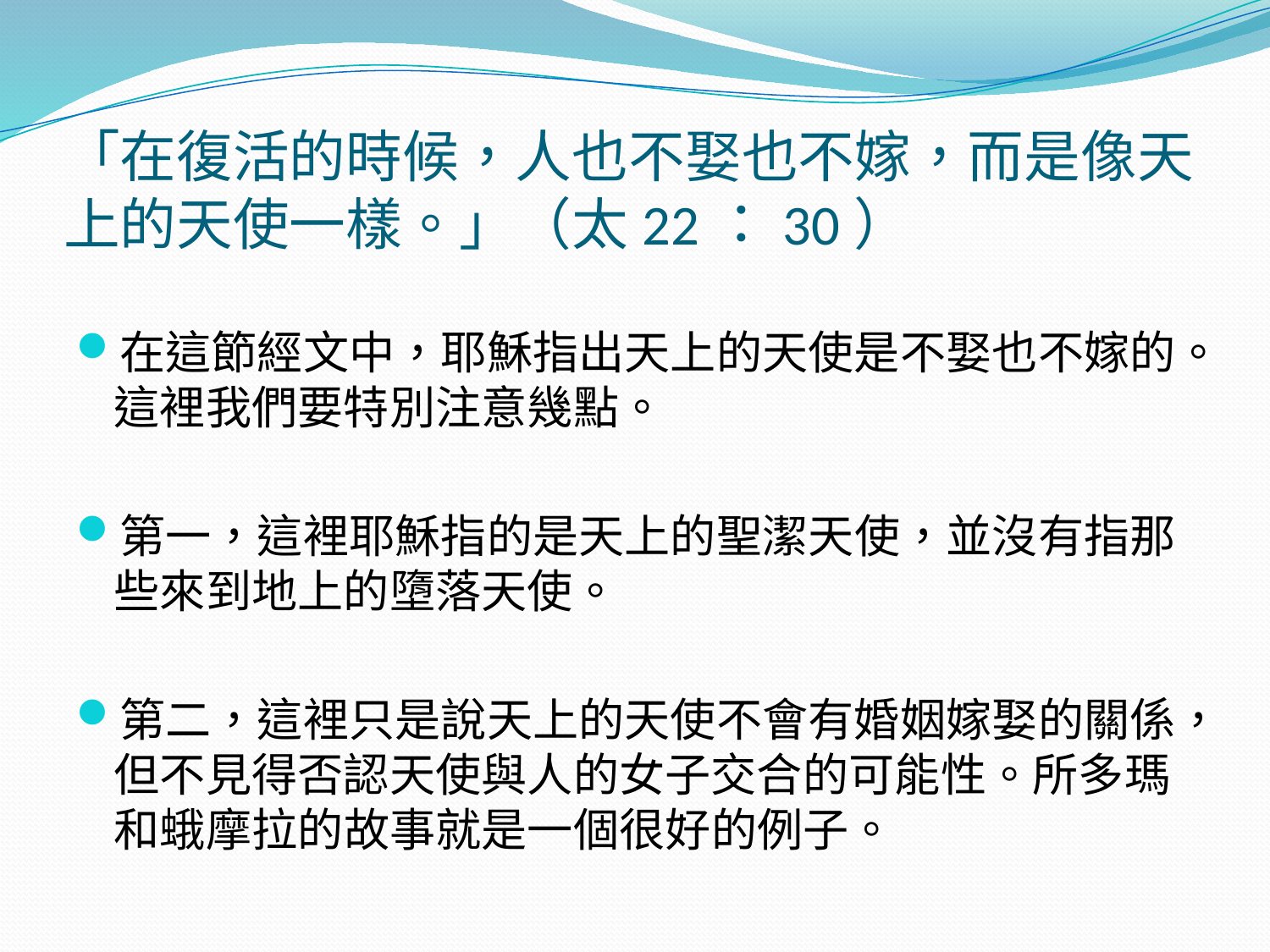

# 「在復活的時候，人也不娶也不嫁，而是像天上的天使一樣。」（太22：30）
在這節經文中，耶穌指出天上的天使是不娶也不嫁的。這裡我們要特別注意幾點。

第一，這裡耶穌指的是天上的聖潔天使，並沒有指那些來到地上的墮落天使。

第二，這裡只是說天上的天使不會有婚姻嫁娶的關係，但不見得否認天使與人的女子交合的可能性。所多瑪和蛾摩拉的故事就是一個很好的例子。